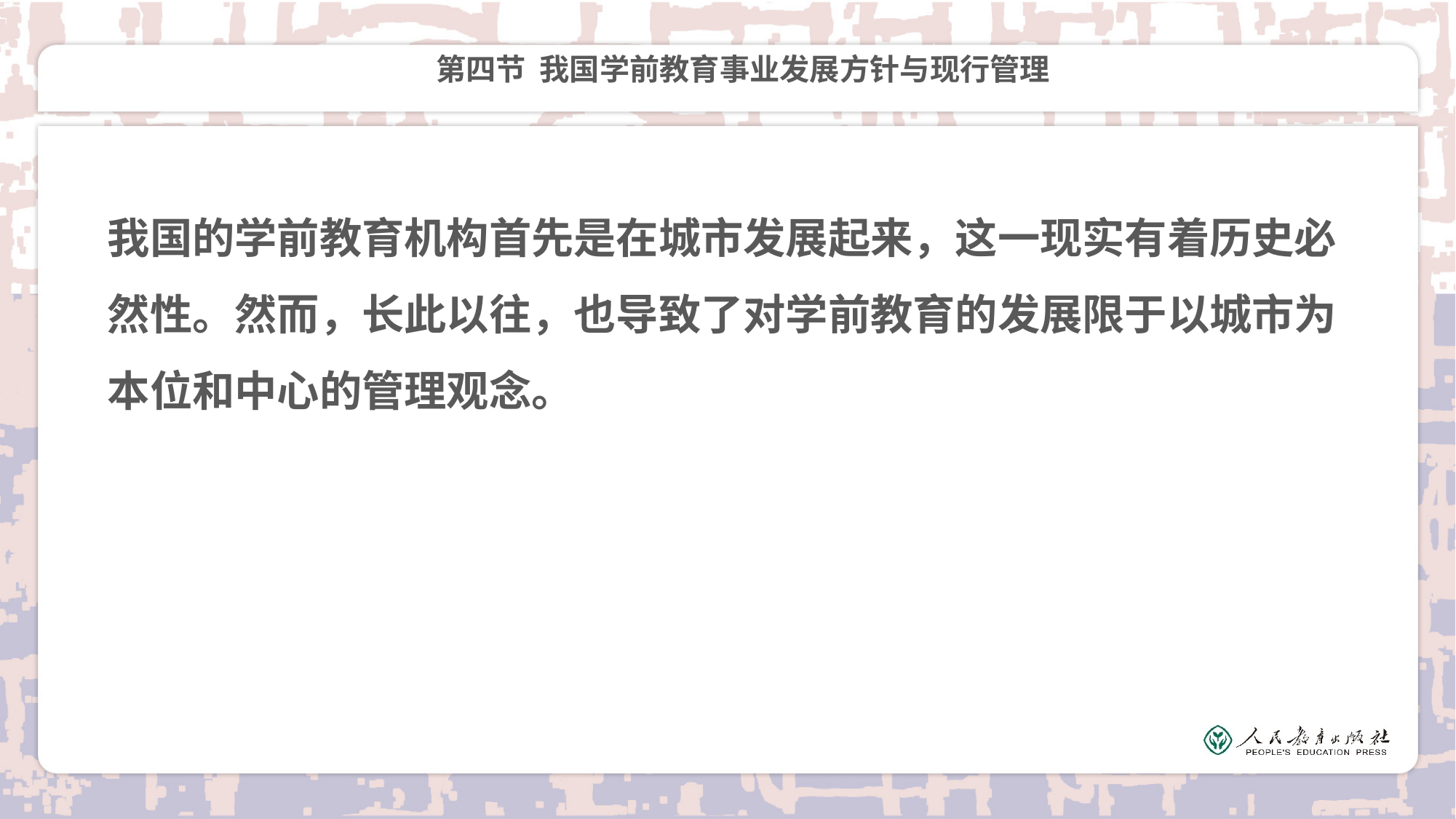

# 第四节  我国学前教育事业发展方针与现行管理
我国的学前教育机构首先是在城市发展起来，这一现实有着历史必然性。然而，长此以往，也导致了对学前教育的发展限于以城市为本位和中心的管理观念。